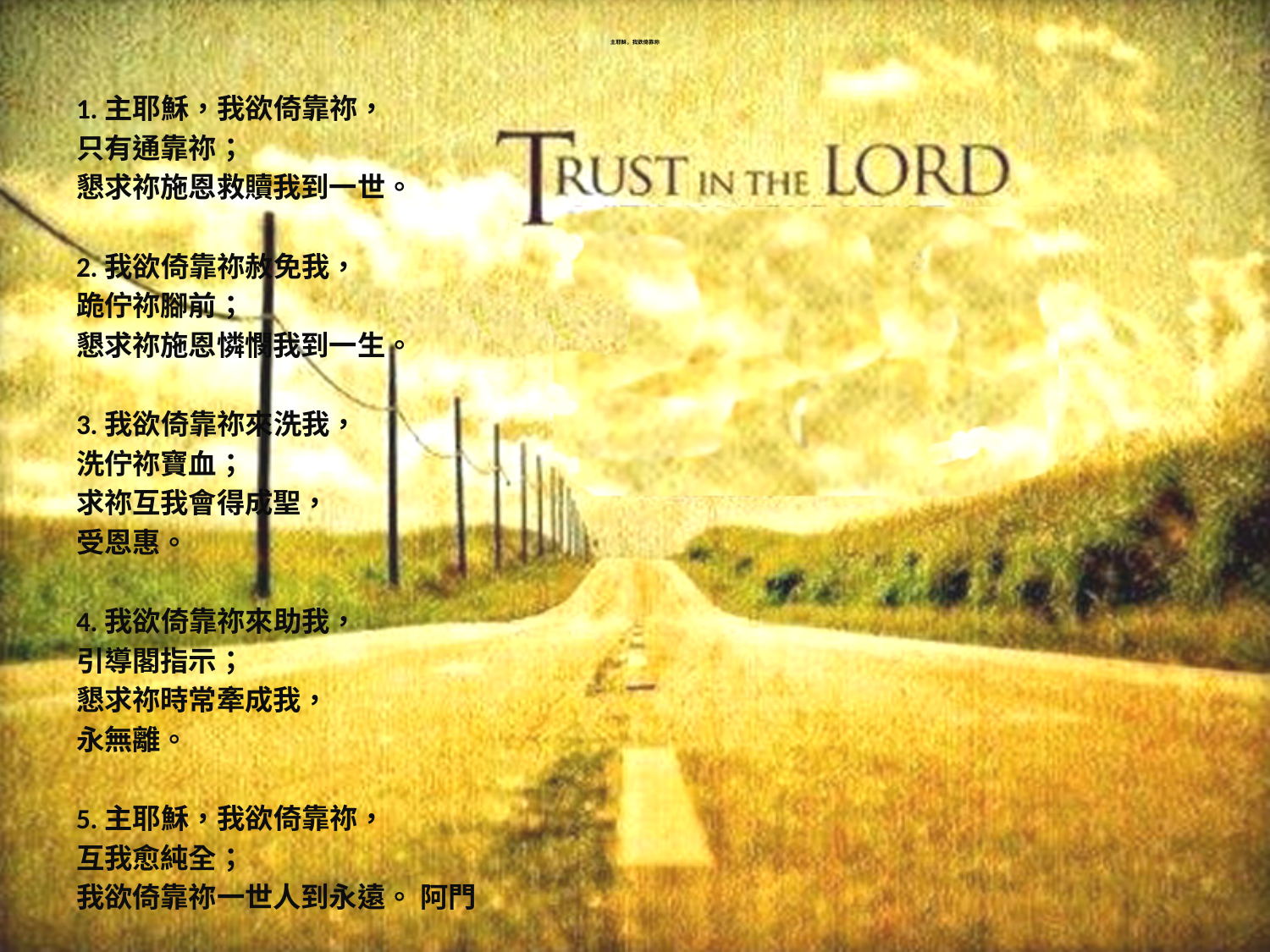

# 主耶穌，我欲倚靠祢
1.主耶穌，我欲倚靠祢，
只有通靠祢；
懇求祢施恩救贖我到一世。

2.我欲倚靠祢赦免我，
跪佇祢腳前；
懇求祢施恩憐憫我到一生。

3.我欲倚靠祢來洗我，
洗佇祢寶血；
求祢互我會得成聖，
受恩惠。

4.我欲倚靠祢來助我，
引導閣指示；
懇求祢時常牽成我，
永無離。

5.主耶穌，我欲倚靠祢，
互我愈純全；
我欲倚靠祢一世人到永遠。 阿門